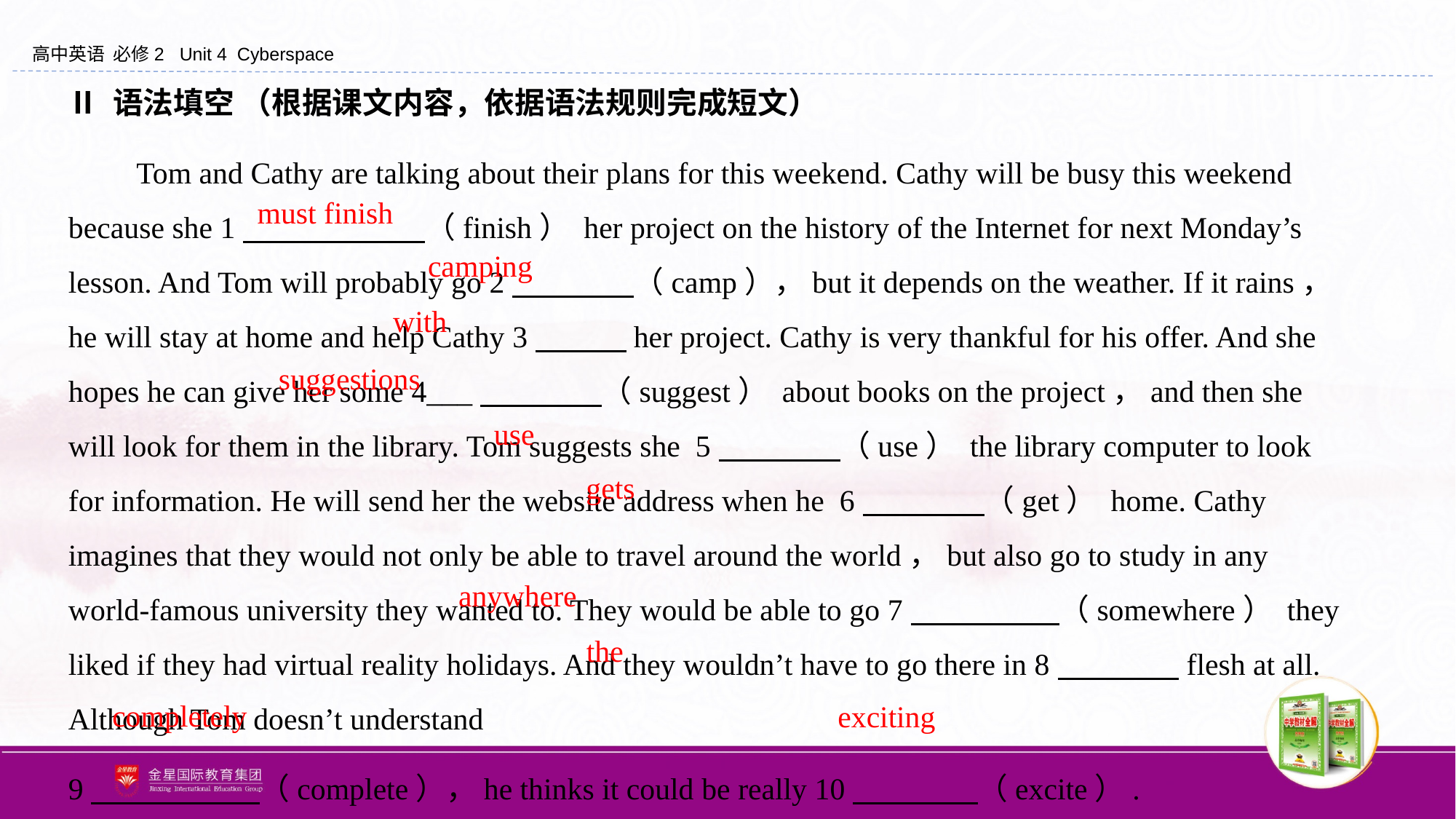

Ⅱ 语法填空 （根据课文内容，依据语法规则完成短文）
　　Tom and Cathy are talking about their plans for this weekend. Cathy will be busy this weekend because she 1　　　　　　（finish） her project on the history of the Internet for next Monday’s lesson. And Tom will probably go 2　　　　（camp），but it depends on the weather. If it rains，he will stay at home and help Cathy 3　　　her project. Cathy is very thankful for his offer. And she hopes he can give her some 4___　　　　（suggest） about books on the project，and then she will look for them in the library. Tom suggests she  5　　　　（use） the library computer to look for information. He will send her the website address when he  6　　　　（get） home. Cathy imagines that they would not only be able to travel around the world，but also go to study in any world-famous university they wanted to. They would be able to go 7　    　　　（somewhere） they liked if they had virtual reality holidays. And they wouldn’t have to go there in 8　　　　flesh at all. Although Tom doesn’t understand
9　　       　　（complete），he thinks it could be really 10　　　     （excite）.
must finish
camping
with
suggestions
use
gets
anywhere
the
completely
exciting